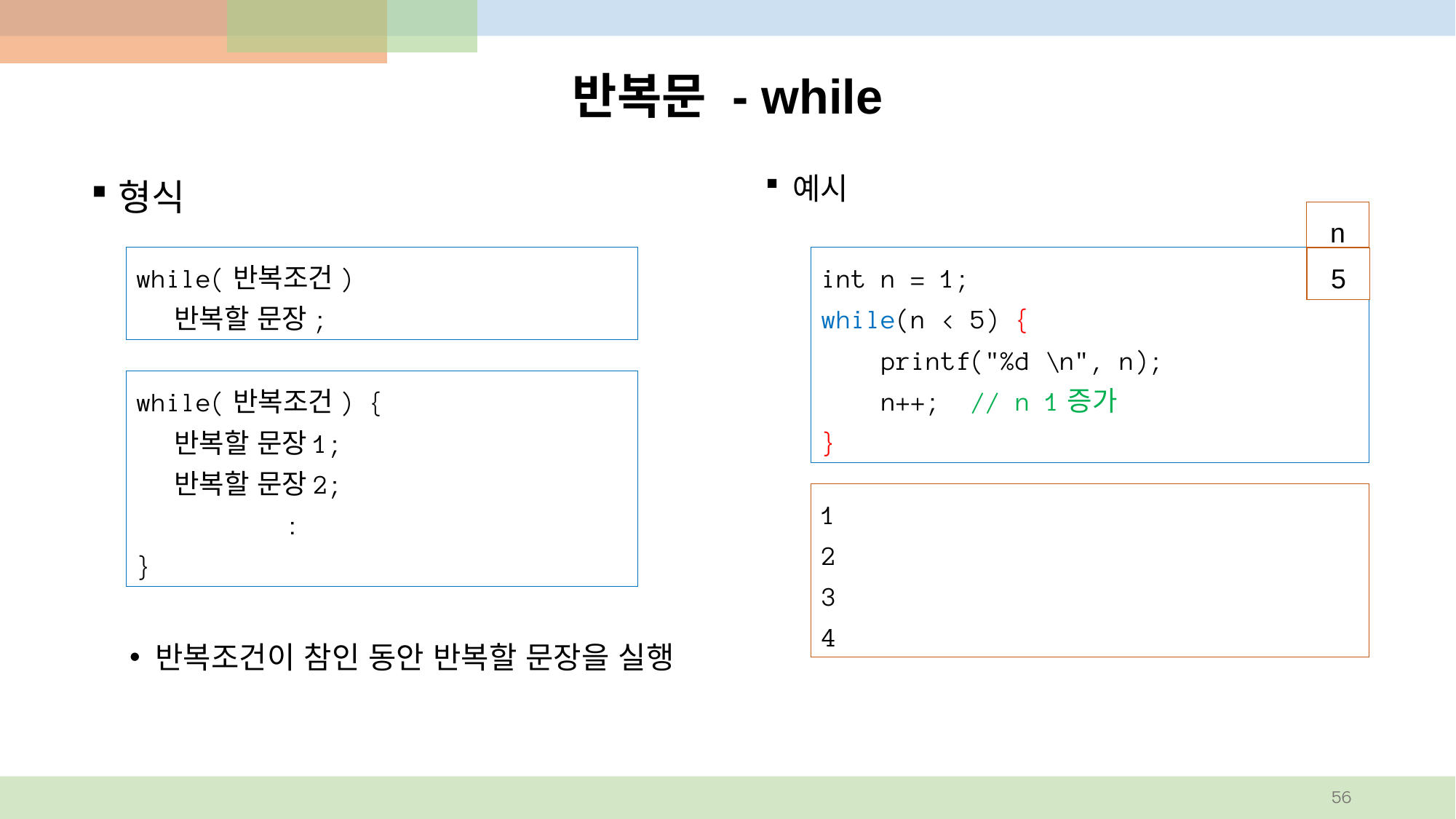

# 반복문 - while
예시
형식

반복조건이 참인 동안 반복할 문장을 실행
n
1
2
while(반복조건)
    반복할 문장;
int n = 1;
while(n < 5) {
    printf("%d \n", n);
    n++;  // n 1증가
}
4
3
5
while(반복조건) {
    반복할 문장1;
    반복할 문장2;
          :
}
1
2
3
4
56